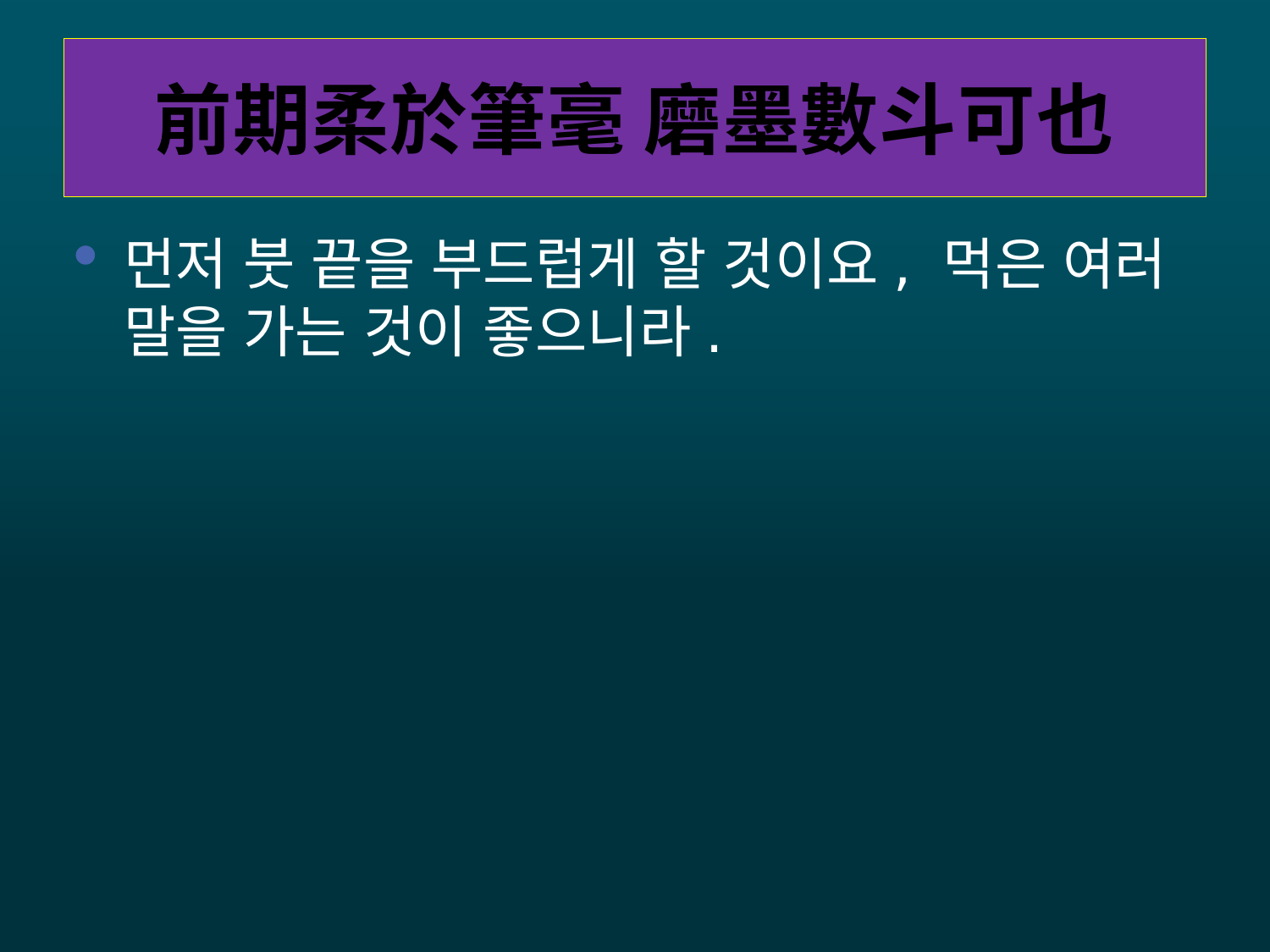

# 前期柔於筆毫 磨墨數斗可也
먼저 붓 끝을 부드럽게 할 것이요, 먹은 여러 말을 가는 것이 좋으니라.